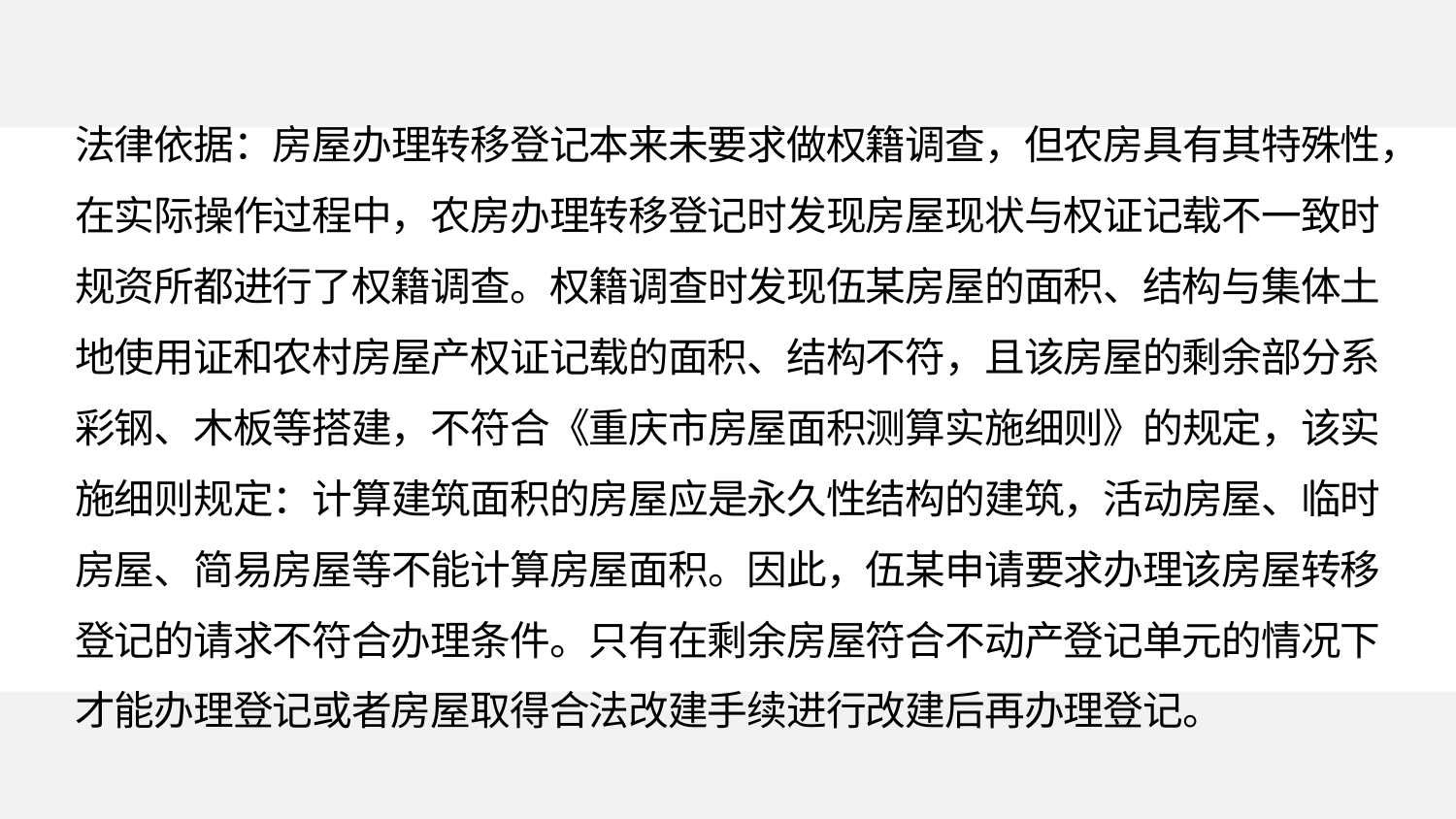

法律依据：房屋办理转移登记本来未要求做权籍调查，但农房具有其特殊性，在实际操作过程中，农房办理转移登记时发现房屋现状与权证记载不一致时规资所都进行了权籍调查。权籍调查时发现伍某房屋的面积、结构与集体土地使用证和农村房屋产权证记载的面积、结构不符，且该房屋的剩余部分系彩钢、木板等搭建，不符合《重庆市房屋面积测算实施细则》的规定，该实施细则规定：计算建筑面积的房屋应是永久性结构的建筑，活动房屋、临时房屋、简易房屋等不能计算房屋面积。因此，伍某申请要求办理该房屋转移登记的请求不符合办理条件。只有在剩余房屋符合不动产登记单元的情况下才能办理登记或者房屋取得合法改建手续进行改建后再办理登记。